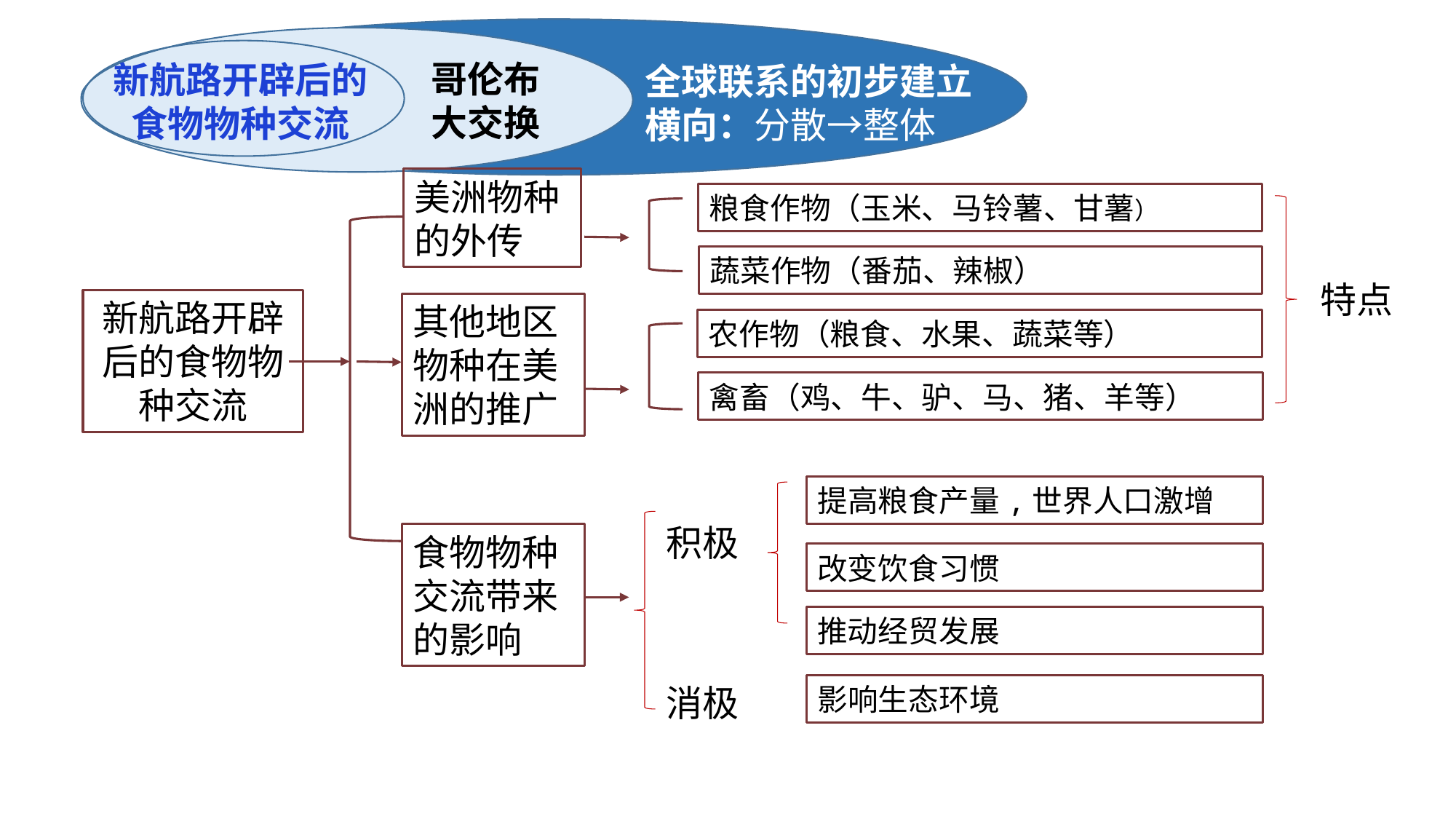

哥伦布
大交换
新航路开辟后的
食物物种交流
全球联系的初步建立
横向：分散→整体
美洲物种的外传
粮食作物（玉米、马铃薯、甘薯）

蔬菜作物（番茄、辣椒）
特点
新航路开辟后的食物物种交流
其他地区物种在美洲的推广
农作物（粮食、水果、蔬菜等）

禽畜（鸡、牛、驴、马、猪、羊等）
提高粮食产量,世界人口激增

积极
食物物种交流带来的影响
改变饮食习惯
推动经贸发展
消极
影响生态环境